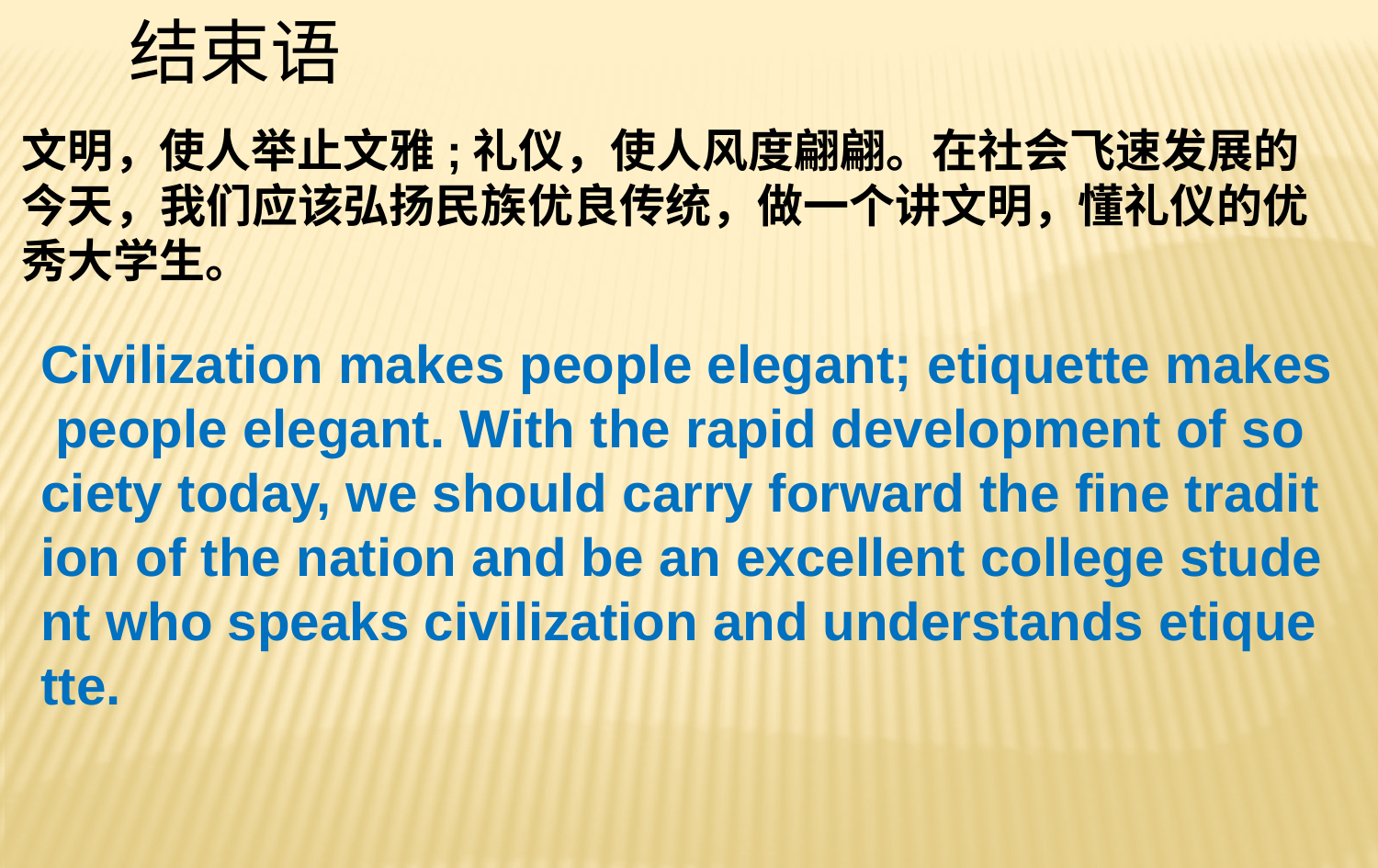

结束语
文明，使人举止文雅;礼仪，使人风度翩翩。在社会飞速发展的今天，我们应该弘扬民族优良传统，做一个讲文明，懂礼仪的优秀大学生。
Civilization makes people elegant; etiquette makes people elegant. With the rapid development of society today, we should carry forward the fine tradition of the nation and be an excellent college student who speaks civilization and understands etiquette.